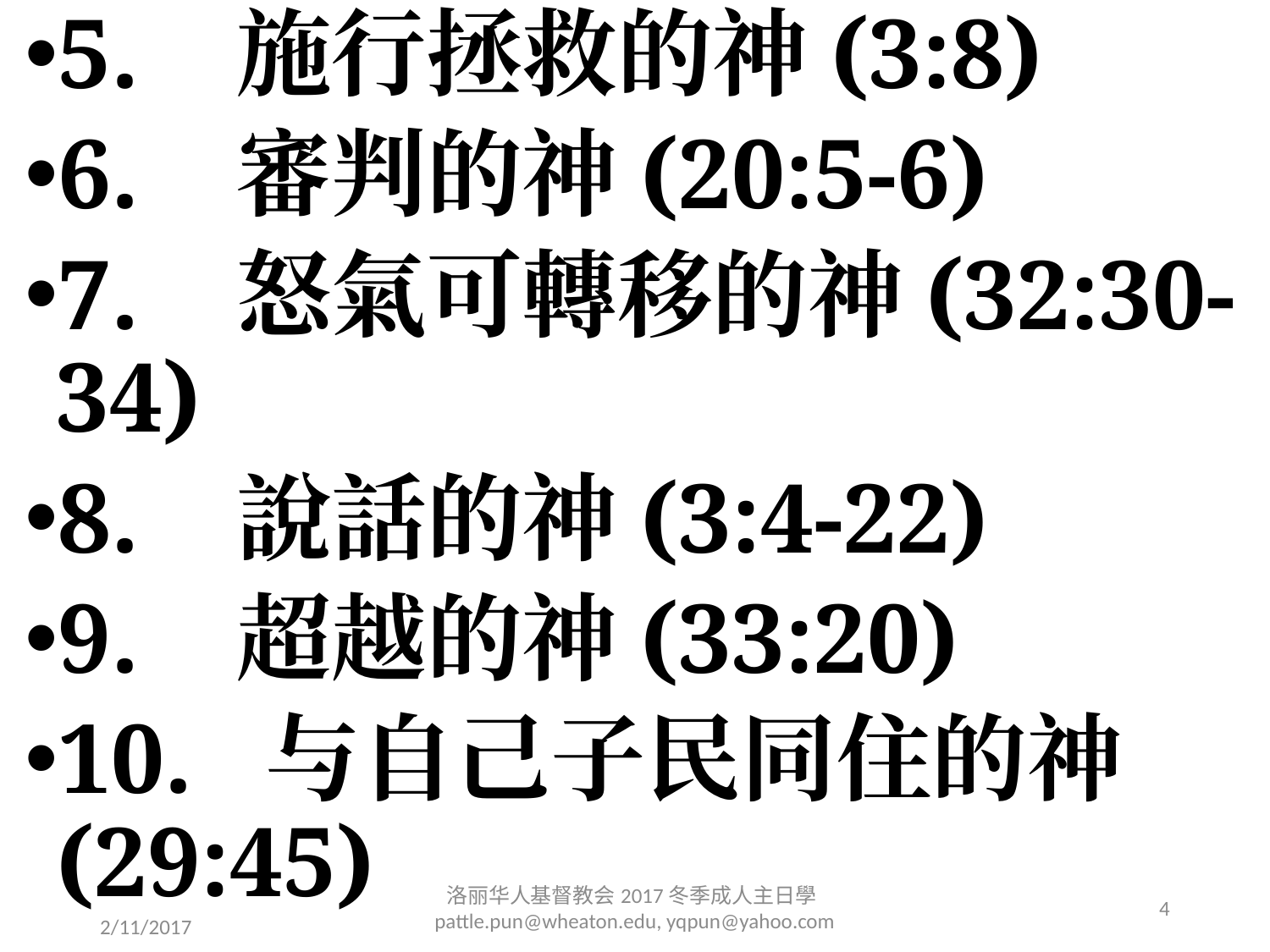

5.   施行拯救的神(3:8)
6.   審判的神(20:5-6)
7.   怒氣可轉移的神(32:30-34)
8.   說話的神(3:4-22)
9.   超越的神(33:20)
10.  与自己子民同住的神(29:45)

洛丽华⼈基督教会2017冬季成⼈主⽇學  pattle.pun@wheaton.edu, yqpun@yahoo.com
4
2/11/2017